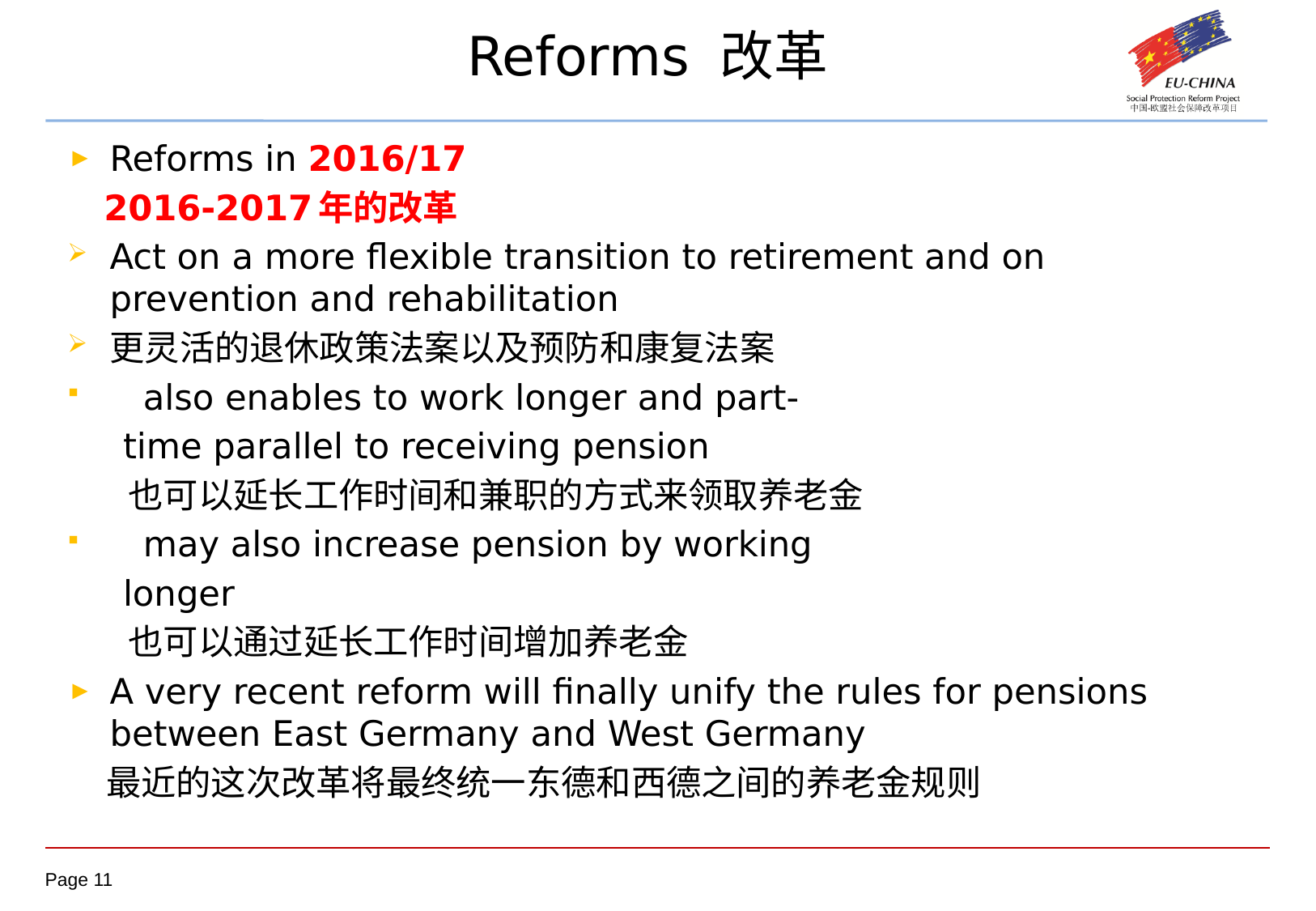

# Reforms 改革
Reforms in 2016/17
   2016-2017年的改革
Act on a more flexible transition to retirement and on prevention and rehabilitation
更灵活的退休政策法案以及预防和康复法案
   also enables to work longer and part-
     time parallel to receiving pension
     也可以延长工作时间和兼职的方式来领取养老金
   may also increase pension by working
     longer
     也可以通过延长工作时间增加养老金
A very recent reform will finally unify the rules for pensions between East Germany and West Germany
   最近的这次改革将最终统一东德和西德之间的养老金规则